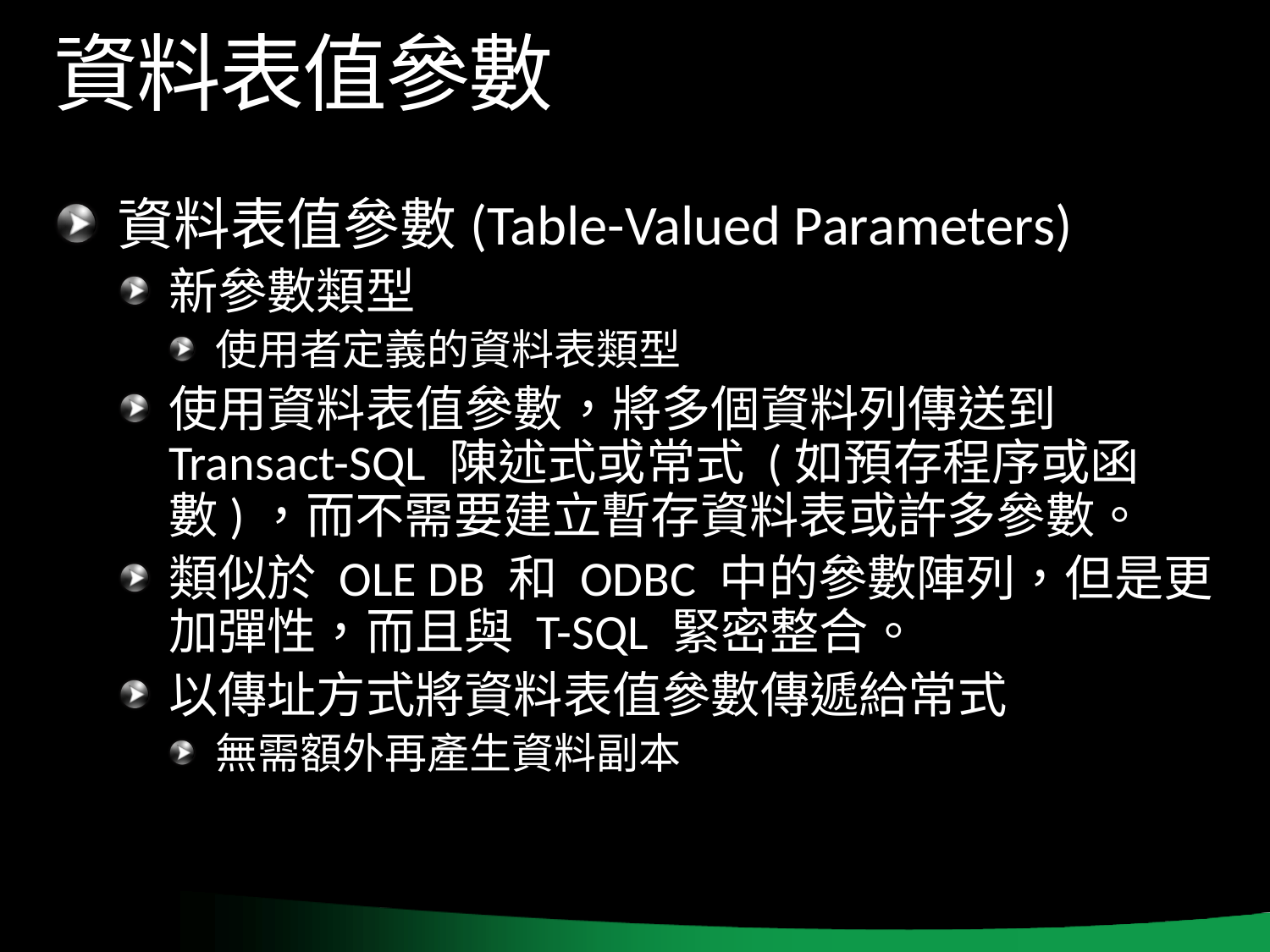

# 資料表值參數
資料表值參數(Table-Valued Parameters)
新參數類型
使用者定義的資料表類型
使用資料表值參數，將多個資料列傳送到 Transact-SQL 陳述式或常式 (如預存程序或函數)，而不需要建立暫存資料表或許多參數。
類似於 OLE DB 和 ODBC 中的參數陣列，但是更加彈性，而且與 T-SQL 緊密整合。
以傳址方式將資料表值參數傳遞給常式
無需額外再產生資料副本